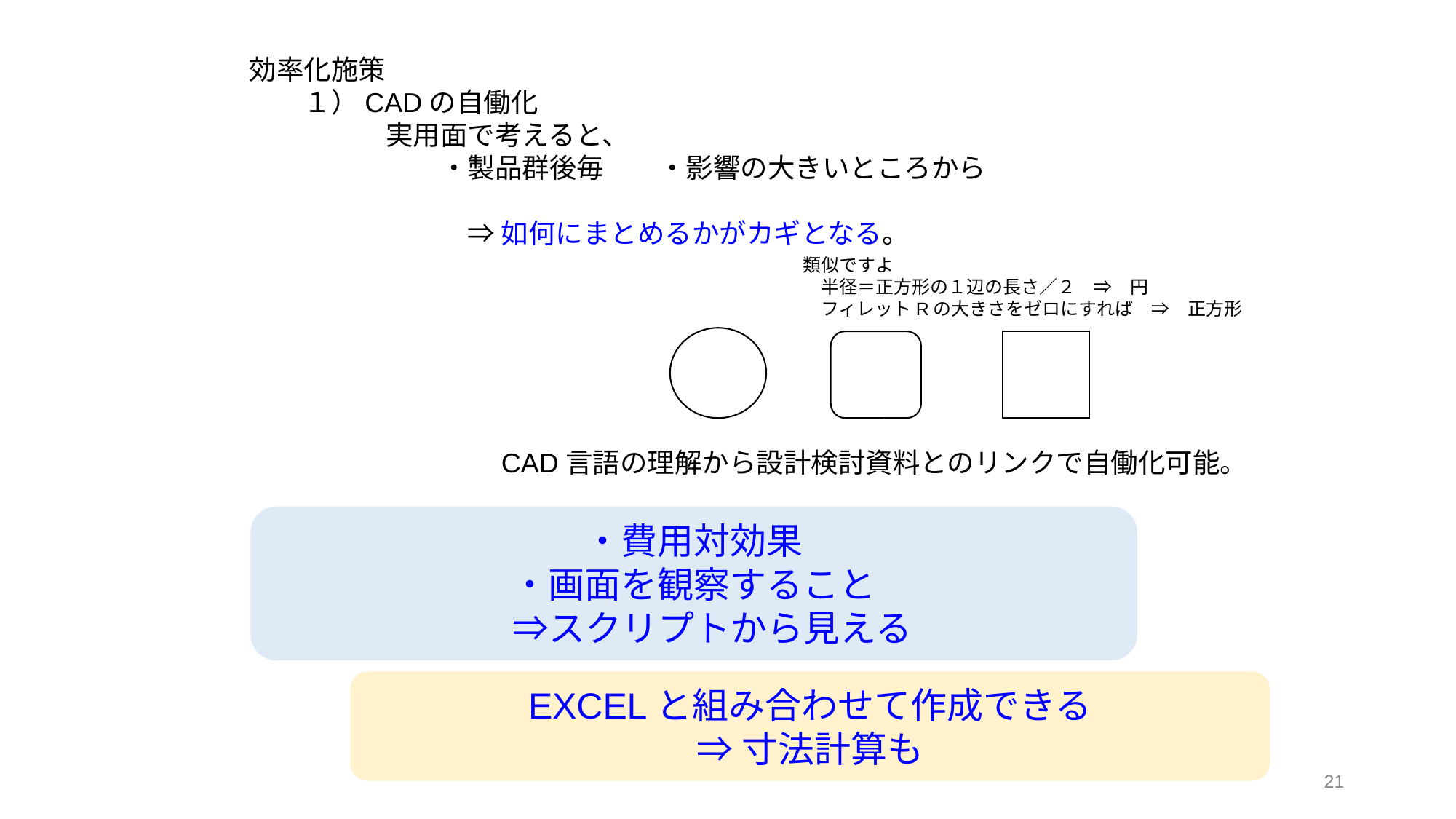

効率化施策
　　１）CADの自働化
　　　　　実用面で考えると、
　　　　　　　・製品群後毎　　・影響の大きいところから

　　　　　　　　⇒ 如何にまとめるかがカギとなる。

　　　　　　　　　CAD言語の理解から設計検討資料とのリンクで自働化可能。

類似ですよ
　半径＝正方形の１辺の長さ／２　⇒　円
　フィレットRの大きさをゼロにすれば　⇒　正方形

・費用対効果
・画面を観察すること
　⇒スクリプトから見える
EXCELと組み合わせて作成できる
⇒寸法計算も
21